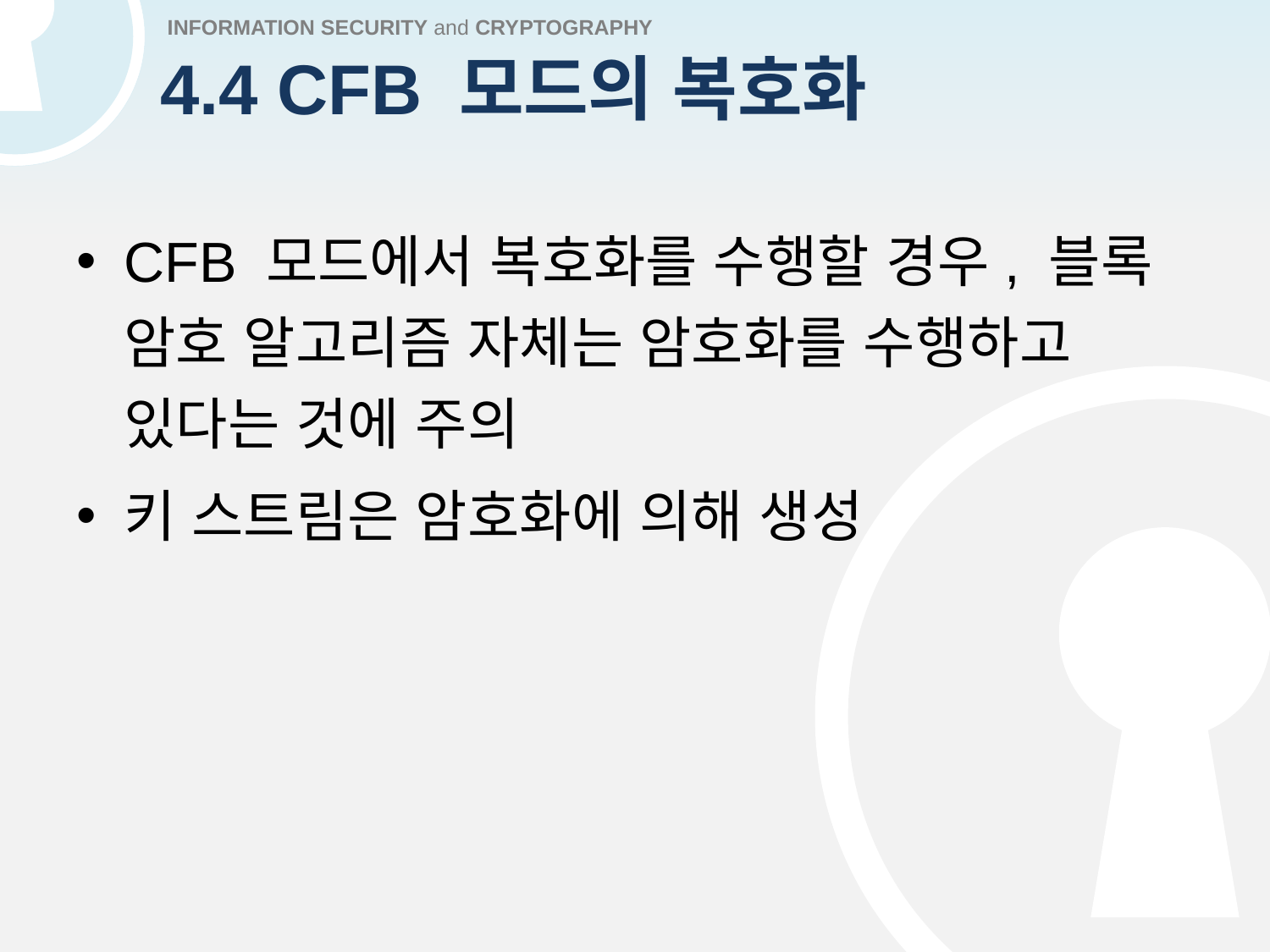

# 4.4 CFB 모드의 복호화
CFB 모드에서 복호화를 수행할 경우, 블록 암호 알고리즘 자체는 암호화를 수행하고 있다는 것에 주의
키 스트림은 암호화에 의해 생성